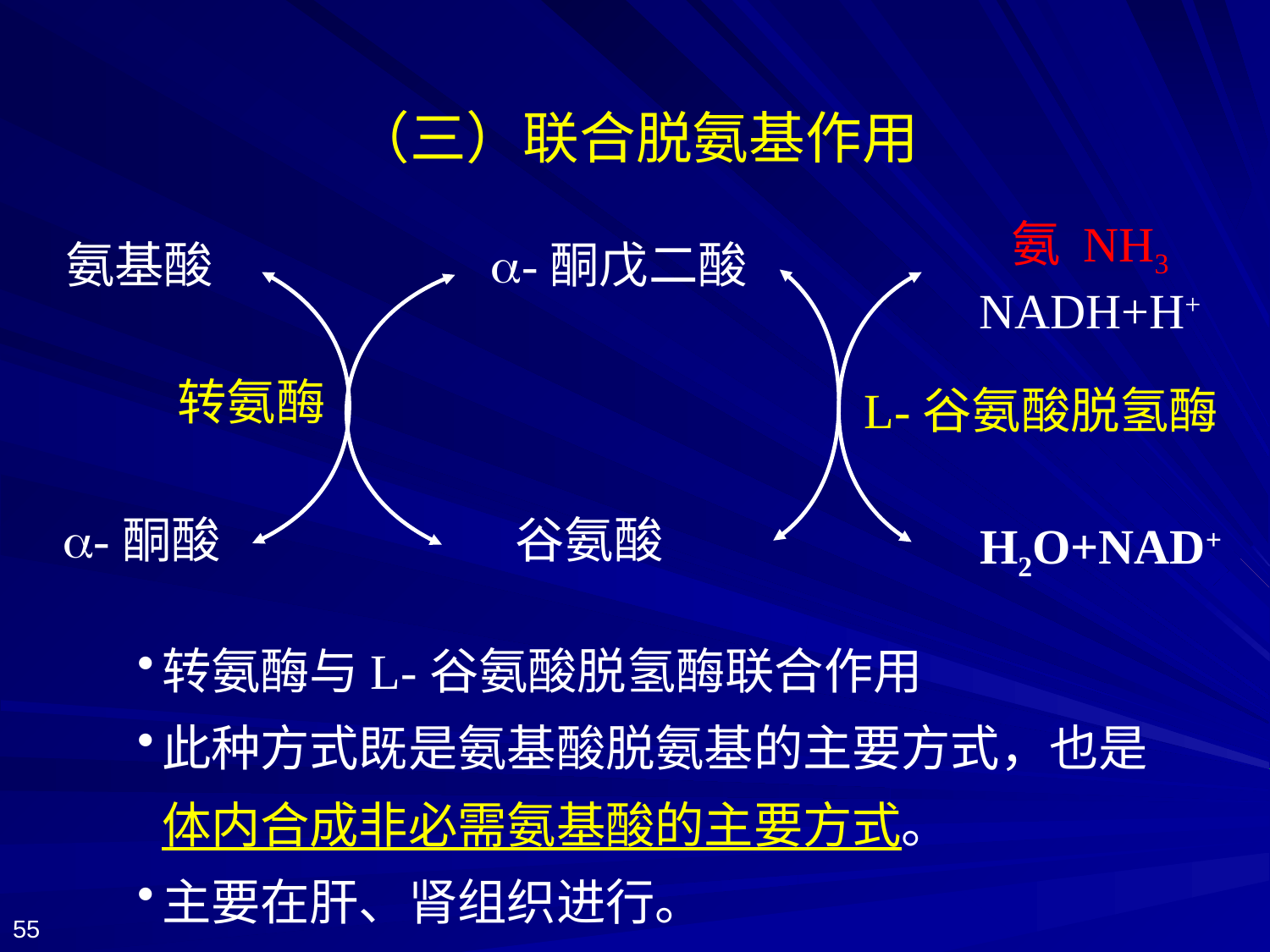

（三）联合脱氨基作用
氨 NH3 NADH+H+
氨基酸
α-酮戊二酸

转氨酶
L-谷氨酸脱氢酶
α-酮酸
谷氨酸
H2O+NAD+
转氨酶与L-谷氨酸脱氢酶联合作用
此种方式既是氨基酸脱氨基的主要方式，也是体内合成非必需氨基酸的主要方式。
主要在肝、肾组织进行。
55